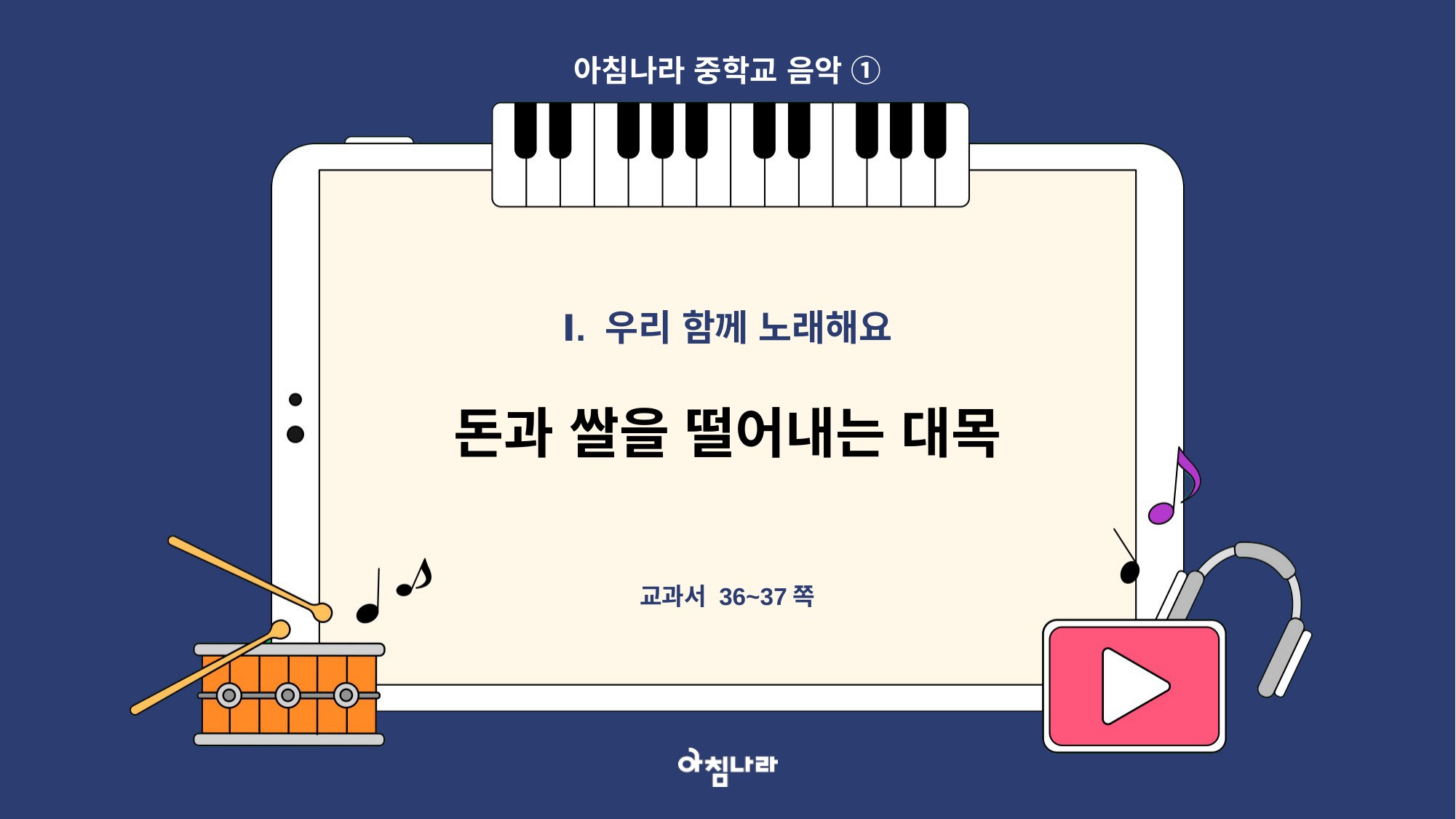

아침나라 중학교 음악 ①

Ⅰ. 우리 함께 노래해요
돈과 쌀을 떨어내는 대목
교과서 36~37쪽